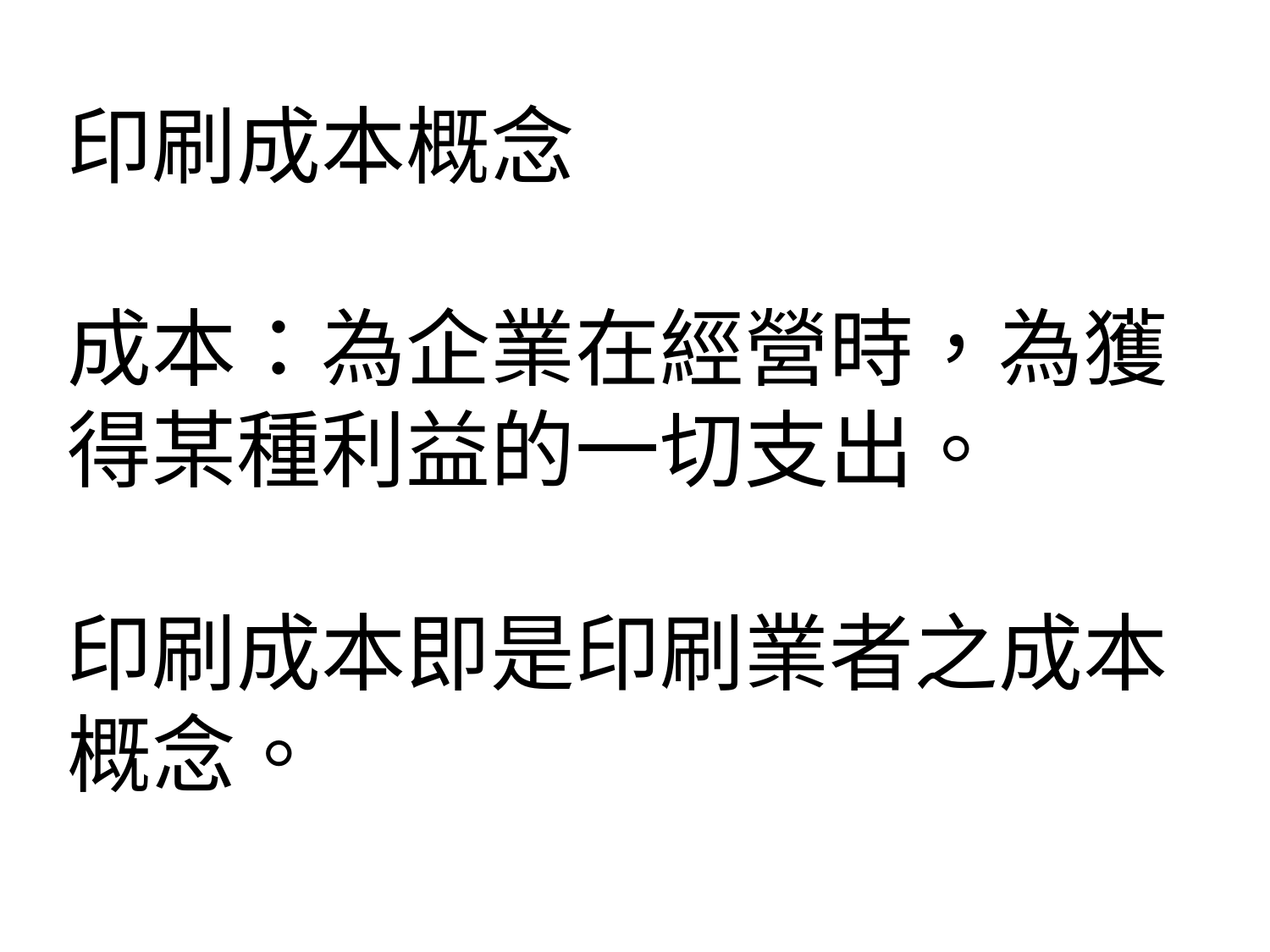

印刷成本概念

成本：為企業在經營時，為獲得某種利益的一切支出。

印刷成本即是印刷業者之成本概念。